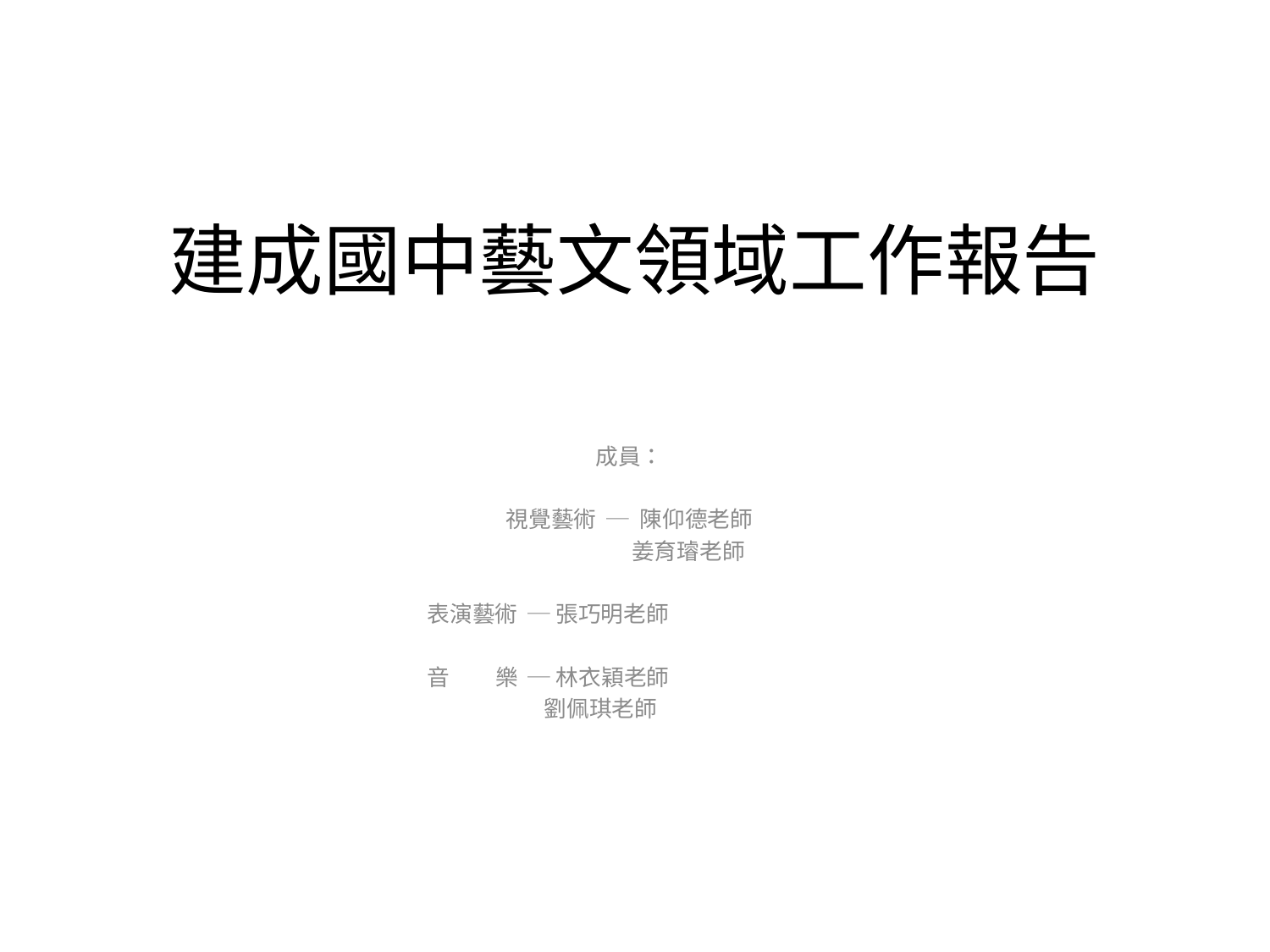

# 建成國中藝文領域工作報告
成員：

視覺藝術  ─  陳仰德老師
                       姜育璿老師

                                             表演藝術  ─ 張巧明老師

                                             音         樂  ─ 林衣穎老師
                                                                    劉佩琪老師